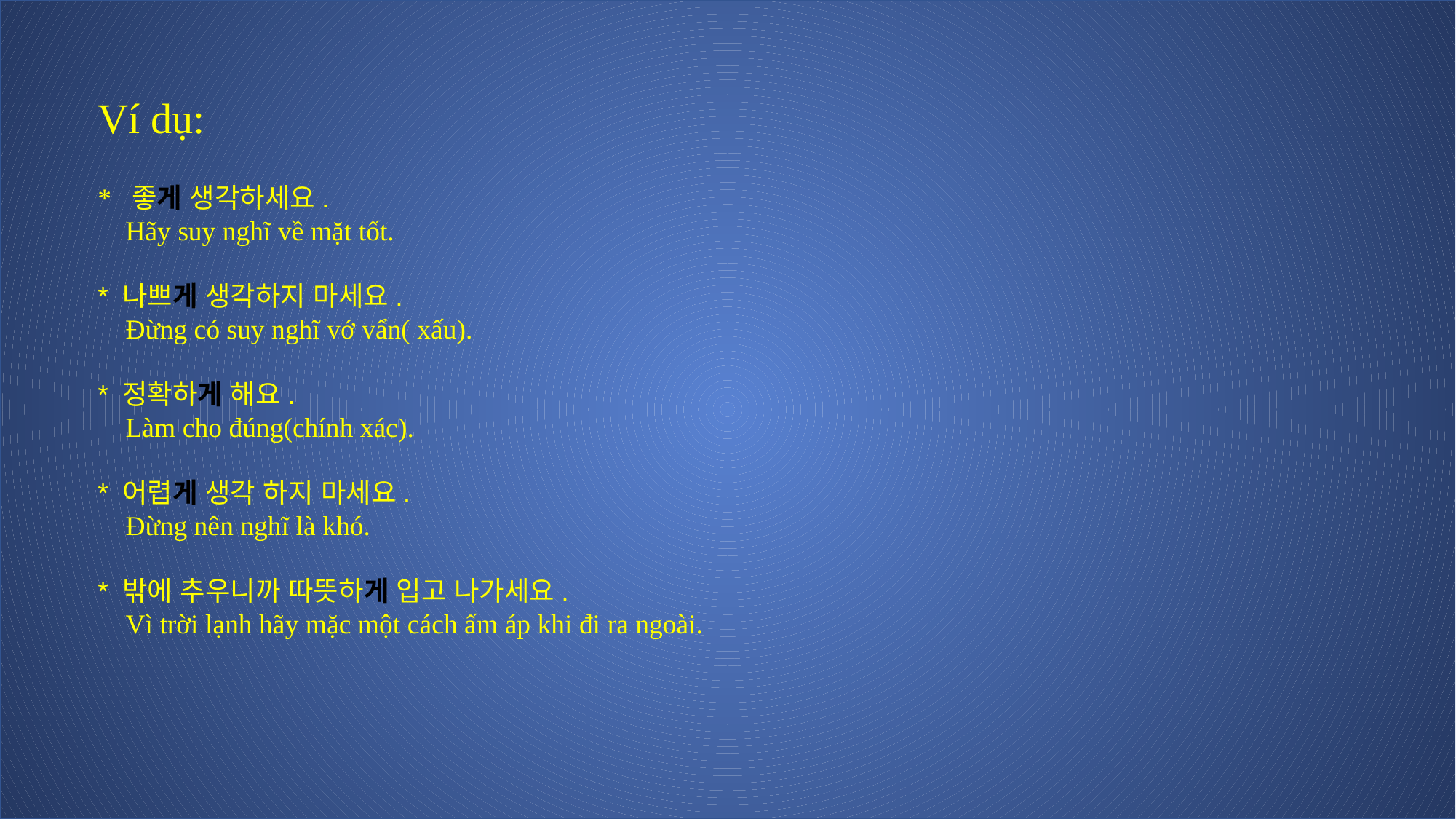

Ví dụ:
*  좋게 생각하세요.
    Hãy suy nghĩ về mặt tốt.

* 나쁘게 생각하지 마세요.
    Đừng có suy nghĩ vớ vẩn( xấu).

* 정확하게 해요.
    Làm cho đúng(chính xác).

* 어렵게 생각 하지 마세요.
    Đừng nên nghĩ là khó.

* 밖에 추우니까 따뜻하게 입고 나가세요.
    Vì trời lạnh hãy mặc một cách ấm áp khi đi ra ngoài.